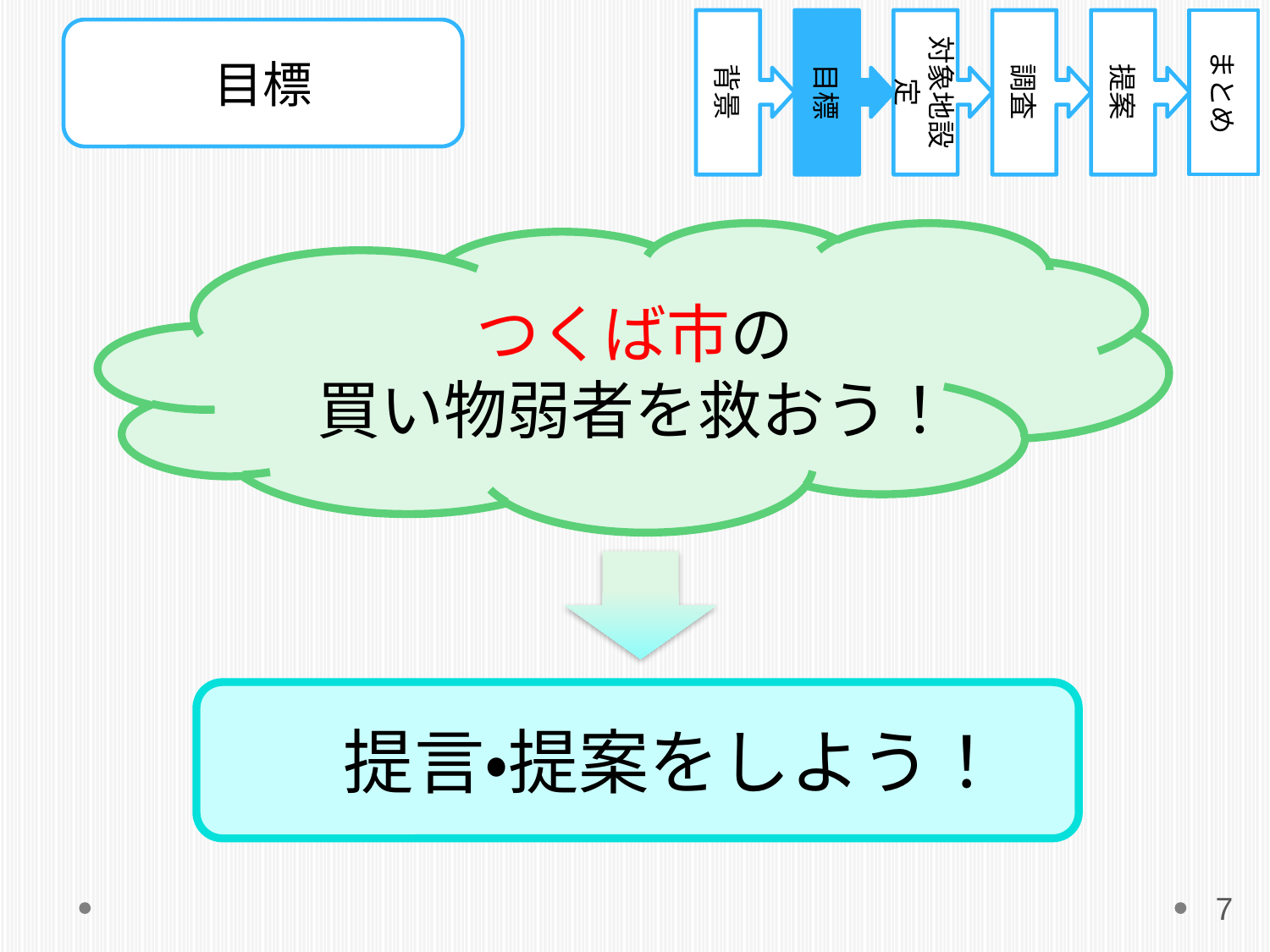

#
背景
目標
対象地設定
調査
提案
まとめ
目標

つくば市の
買い物弱者を救おう！

　提言・提案をしよう！
7